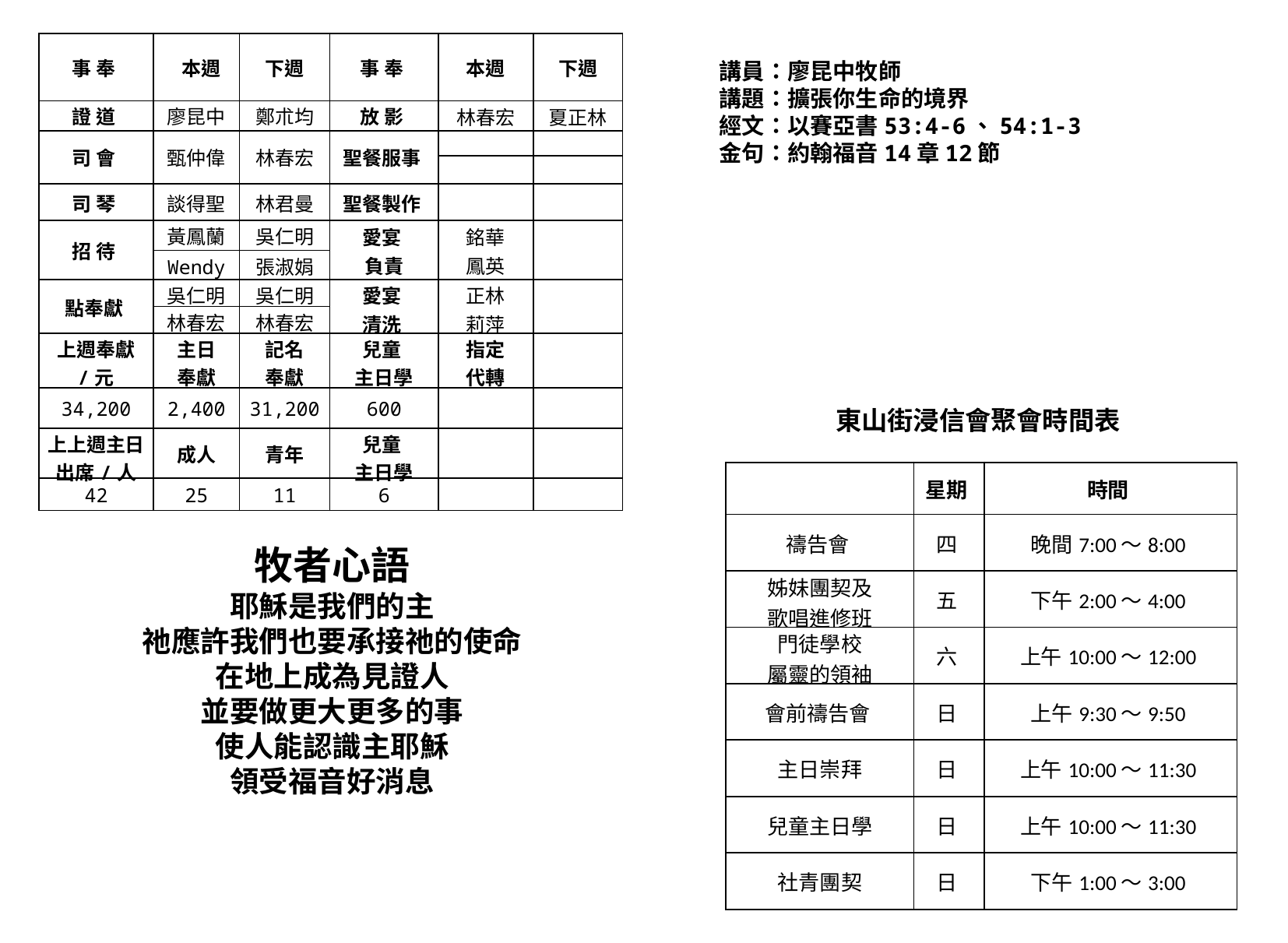

| 事 奉 | 本週 | 下週 | 事 奉 | 本週 | 下週 |
| --- | --- | --- | --- | --- | --- |
| 證 道 | 廖昆中 | 鄭朮均 | 放 影 | 林春宏 | 夏正林 |
| 司 會 | 甄仲偉 | 林春宏 | 聖餐服事 |  |  |
|  |  |  |  |  |  |
| 司 琴 | 談得聖 | 林君曼 | 聖餐製作 |  |  |
| 招 待 | 黃鳳蘭 | 吳仁明 | 愛宴 負責 | 銘華 鳳英 |  |
|  | Wendy | 張淑娟 |  |  |  |
| 點奉獻 | 吳仁明 | 吳仁明 | 愛宴 清洗 | 正林 莉萍 |  |
|  | 林春宏 | 林春宏 |  |  |  |
| 上週奉獻 /元 | 主日 奉獻 | 記名 奉獻 | 兒童 主日學 | 指定 代轉 |  |
| 34,200 | 2,400 | 31,200 | 600 |  |  |
| 上上週主日 出席/人 | 成人 | 青年 | 兒童 主日學 |  |  |
| 42 | 25 | 11 | 6 |  |  |

講員：廖昆中牧師
講題：擴張你生命的境界
經文：以賽亞書53:4-6、54:1-3
金句：約翰福音14章12節

東山街浸信會聚會時間表
|  | 星期 | 時間 |
| --- | --- | --- |
| 禱告會 | 四 | 晚間7:00～8:00 |
| 姊妹團契及 歌唱進修班 | 五 | 下午2:00～4:00 |
| 門徒學校 屬靈的領袖 | 六 | 上午10:00～12:00 |
| 會前禱告會 | 日 | 上午9:30～9:50 |
| 主日崇拜 | 日 | 上午10:00～11:30 |
| 兒童主日學 | 日 | 上午10:00～11:30 |
| 社青團契 | 日 | 下午1:00～3:00 |
牧者心語
耶穌是我們的主
祂應許我們也要承接祂的使命
在地上成為見證人
並要做更大更多的事
使人能認識主耶穌
領受福音好消息